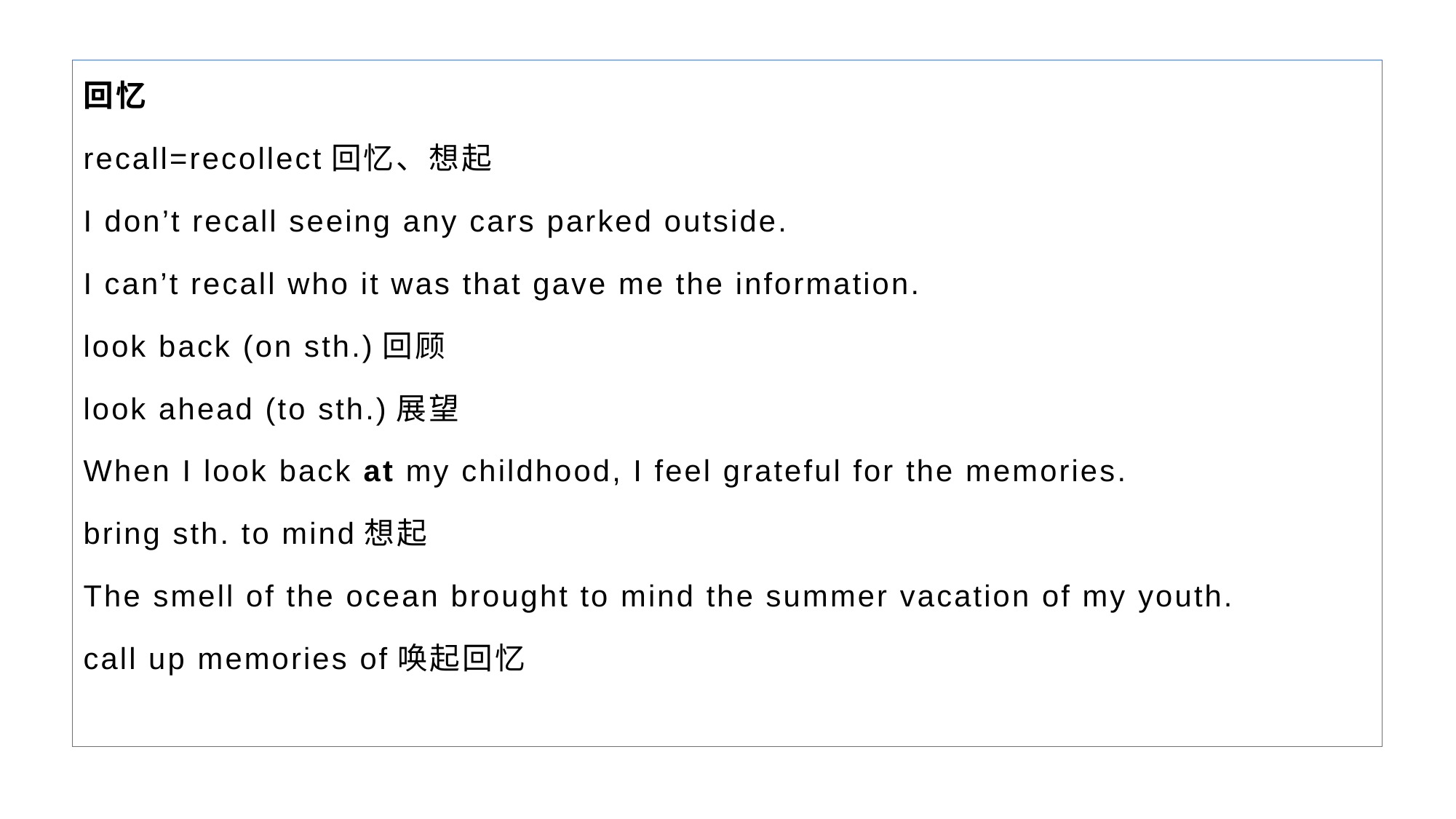

回忆
recall=recollect回忆、想起
I don’t recall seeing any cars parked outside.
I can’t recall who it was that gave me the information.
look back (on sth.)回顾
look ahead (to sth.)展望
When I look back at my childhood, I feel grateful for the memories.
bring sth. to mind想起
The smell of the ocean brought to mind the summer vacation of my youth.
call up memories of唤起回忆